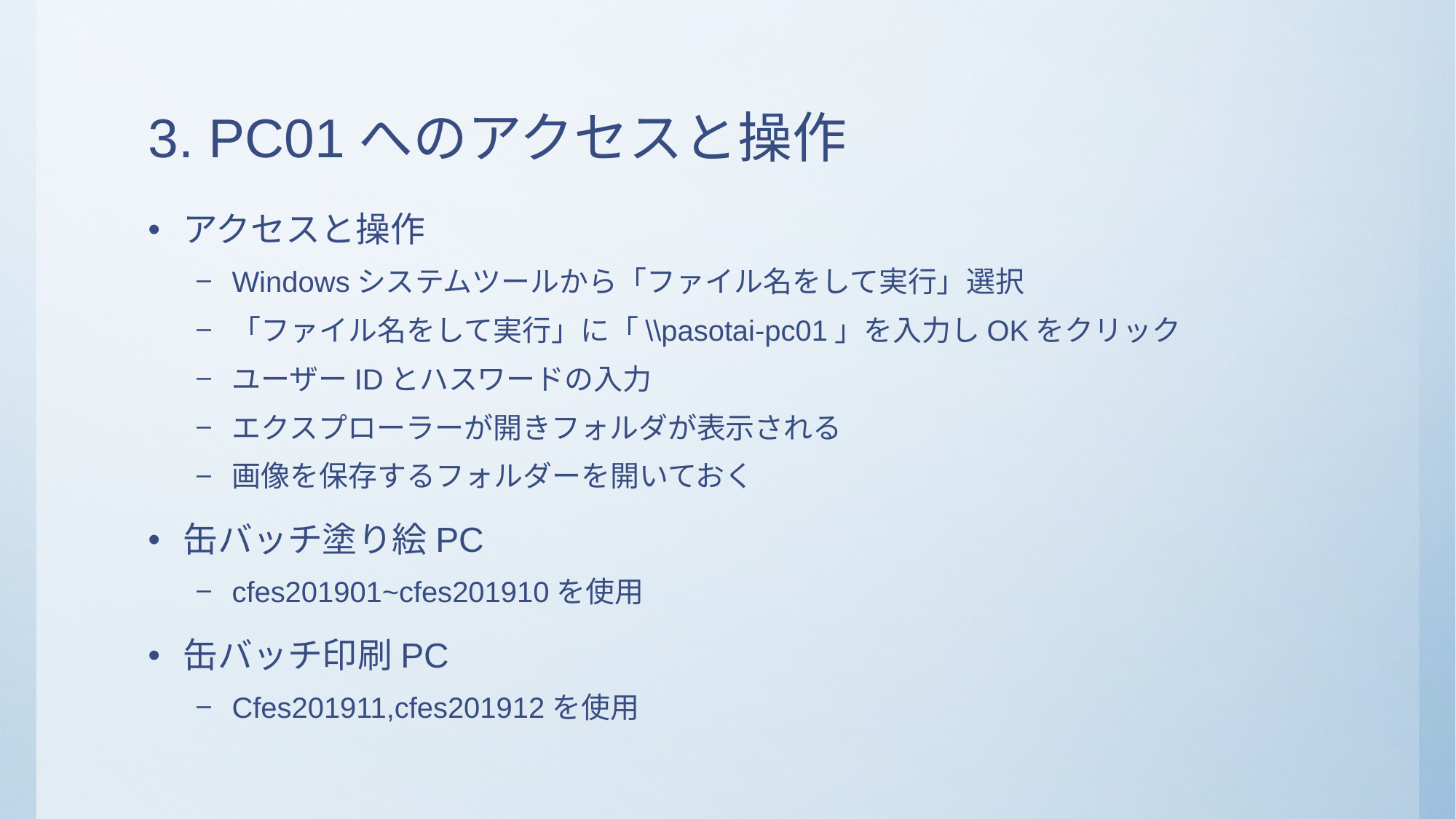

# 3. PC01へのアクセスと操作
アクセスと操作
Windowsシステムツールから「ファイル名をして実行」選択
「ファイル名をして実行」に「\\pasotai-pc01」を入力しOKをクリック
ユーザーIDとハスワードの入力
エクスプローラーが開きフォルダが表示される
画像を保存するフォルダーを開いておく
缶バッチ塗り絵PC
cfes201901~cfes201910を使用
缶バッチ印刷PC
Cfes201911,cfes201912を使用